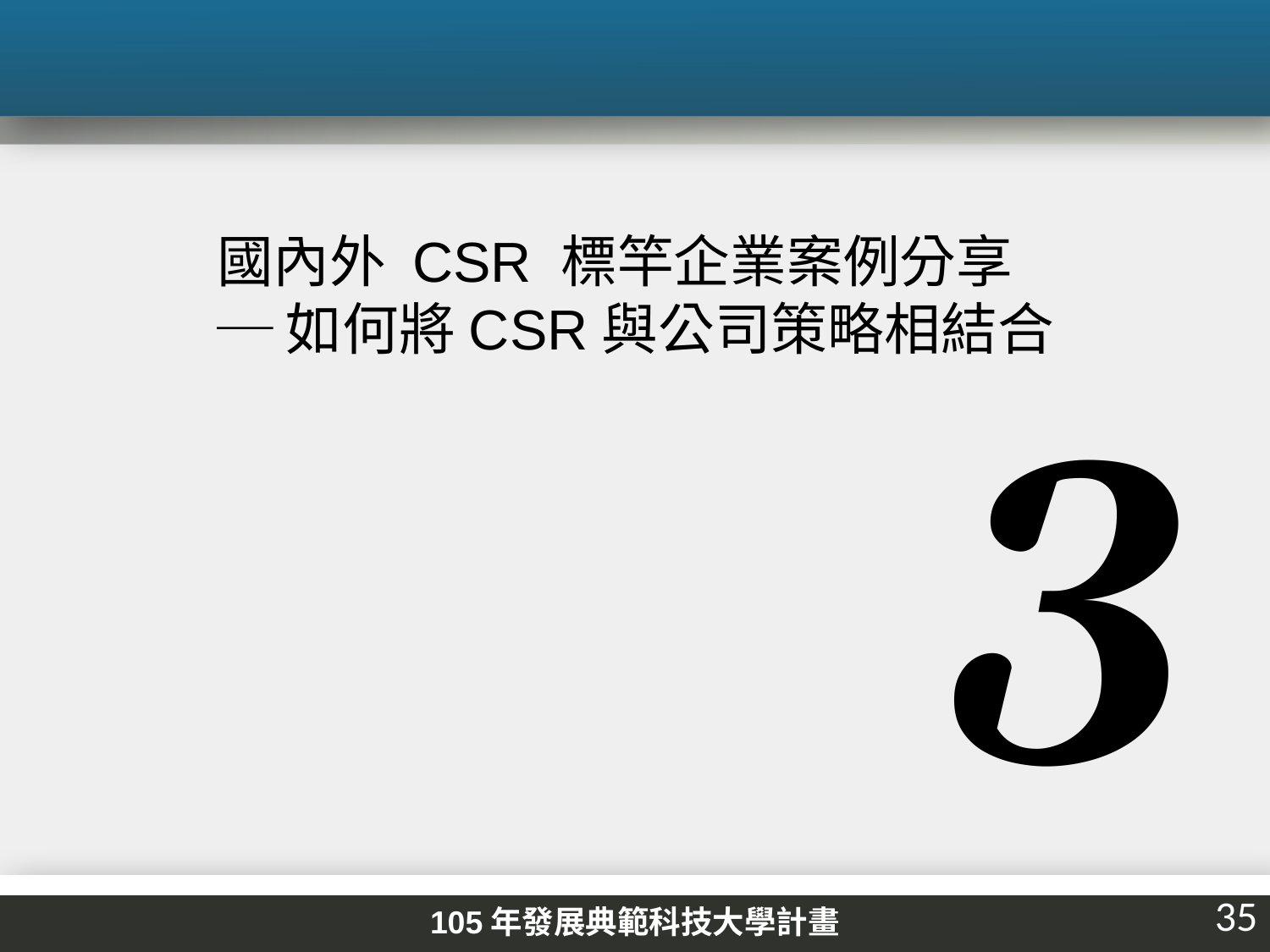

國內外 CSR 標竿企業案例分享
─ 如何將CSR與公司策略相結合
3
35